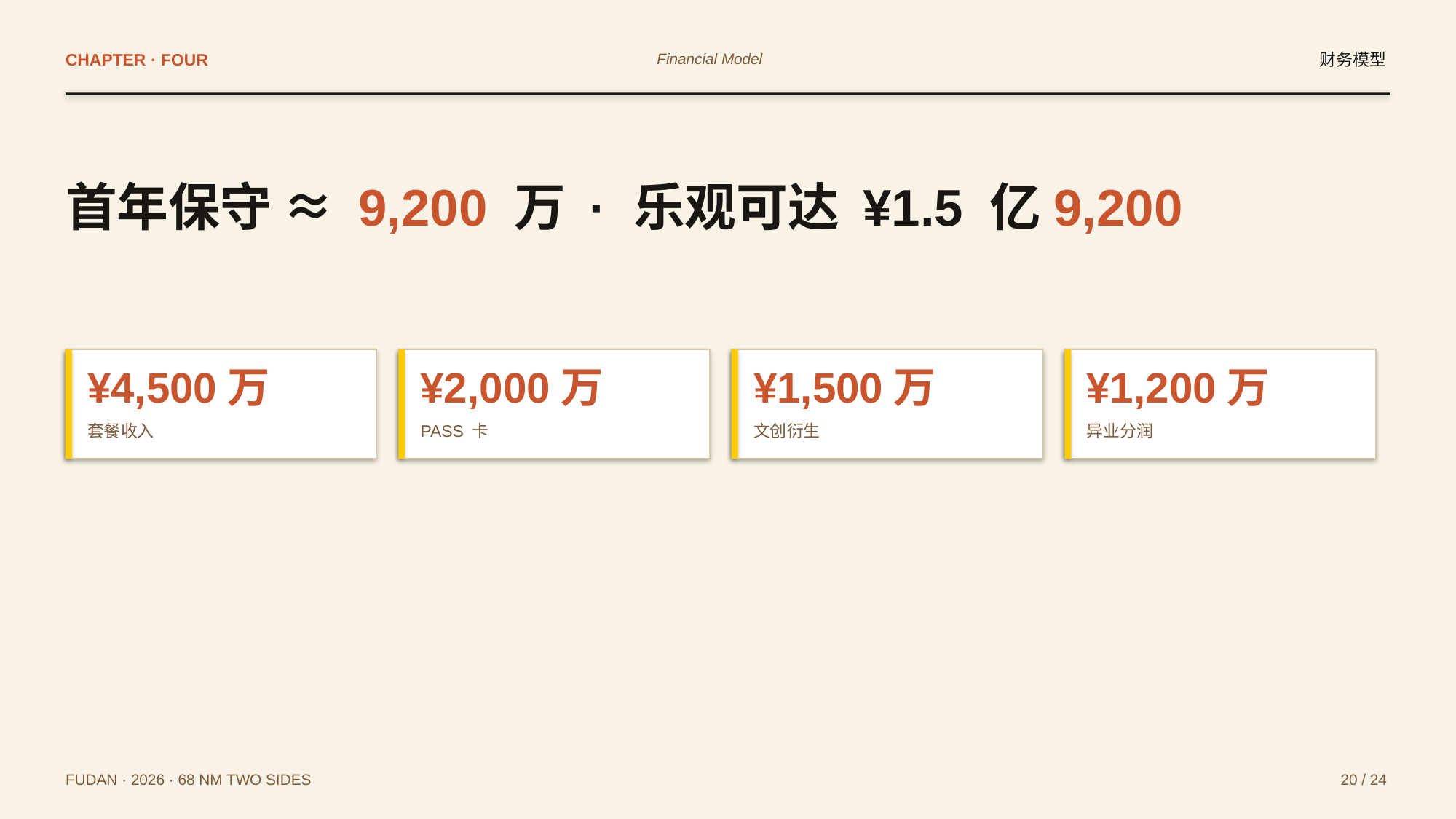

CHAPTER · FOUR
Financial Model
财务模型

首年保守 ≈ 9,200 万 · 乐观可达 ¥1.5 亿9,200

¥4,500万
¥2,000万
¥1,500万
¥1,200万
套餐收入
PASS 卡
文创衍生
异业分润
FUDAN · 2026 · 68 NM TWO SIDES
20 / 24